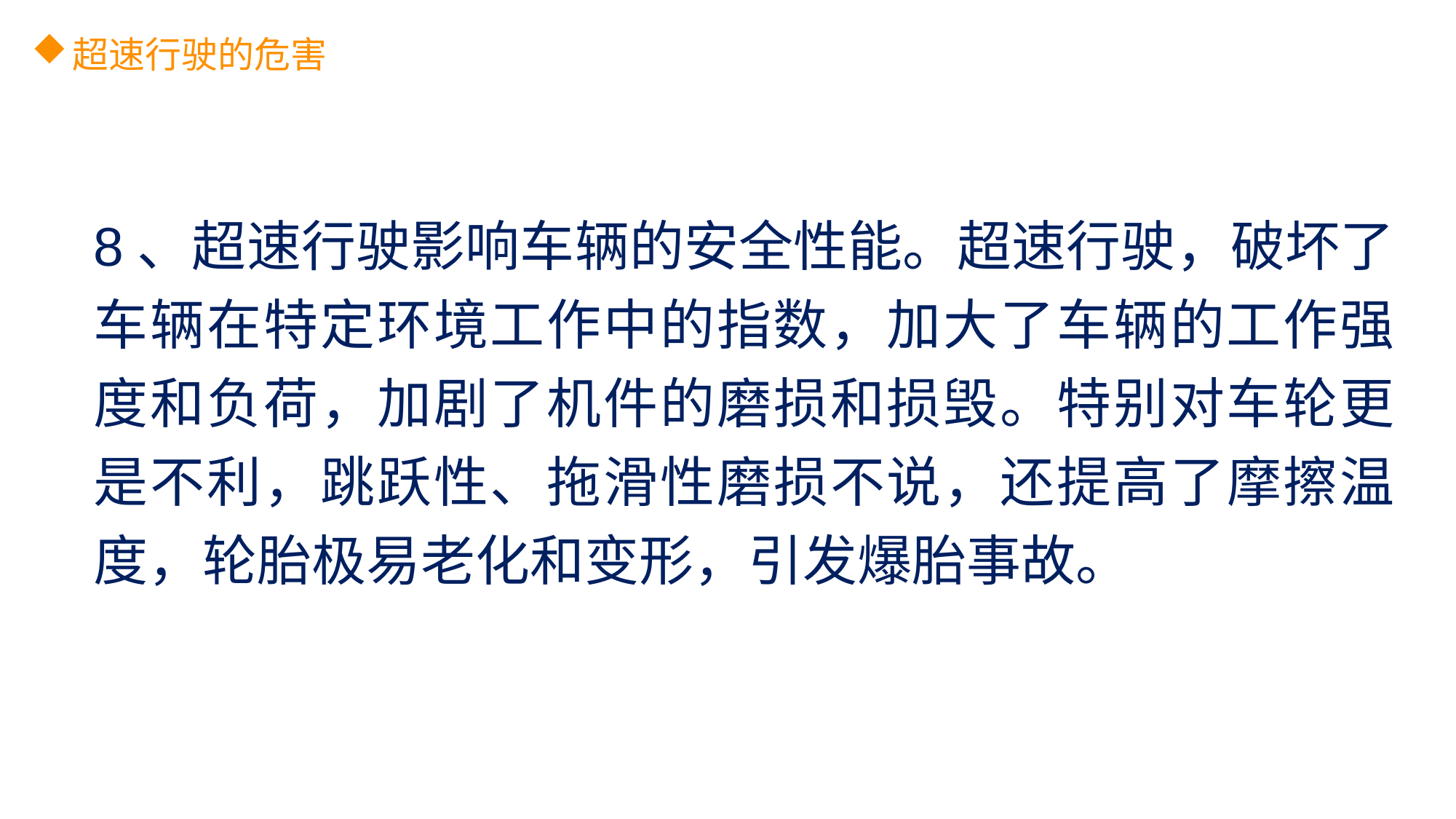

超速行驶的危害
8、超速行驶影响车辆的安全性能。超速行驶，破坏了车辆在特定环境工作中的指数，加大了车辆的工作强度和负荷，加剧了机件的磨损和损毁。特别对车轮更是不利，跳跃性、拖滑性磨损不说，还提高了摩擦温度，轮胎极易老化和变形，引发爆胎事故。